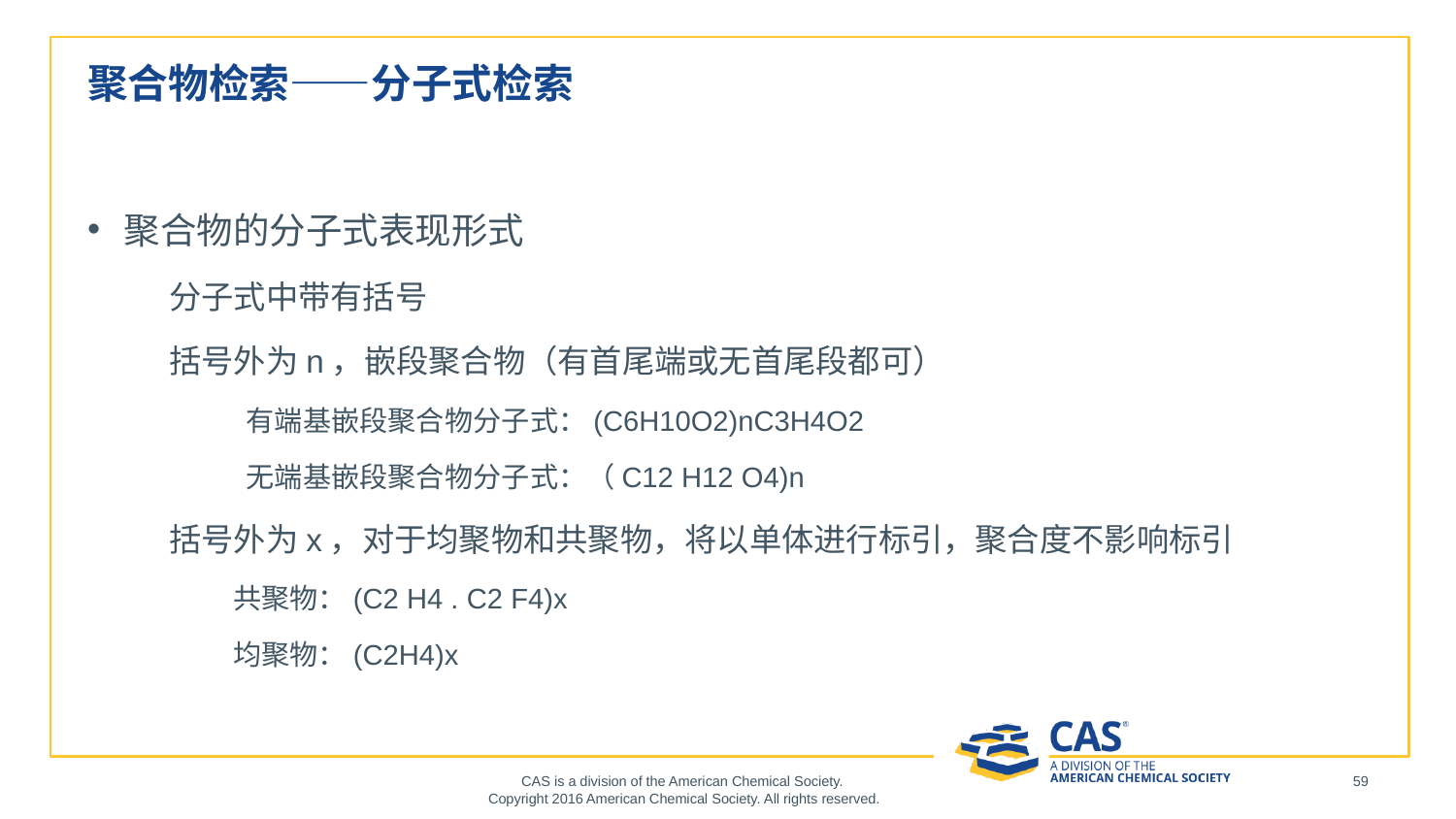

# 聚合物检索——分子式检索
聚合物的分子式表现形式
分子式中带有括号
括号外为n，嵌段聚合物（有首尾端或无首尾段都可）
 有端基嵌段聚合物分子式：(C6H10O2)nC3H4O2
 无端基嵌段聚合物分子式：（C12 H12 O4)n
括号外为x，对于均聚物和共聚物，将以单体进行标引，聚合度不影响标引
共聚物：(C2 H4 . C2 F4)x
均聚物：(C2H4)x

59
CAS is a division of the American Chemical Society.
Copyright 2016 American Chemical Society. All rights reserved.